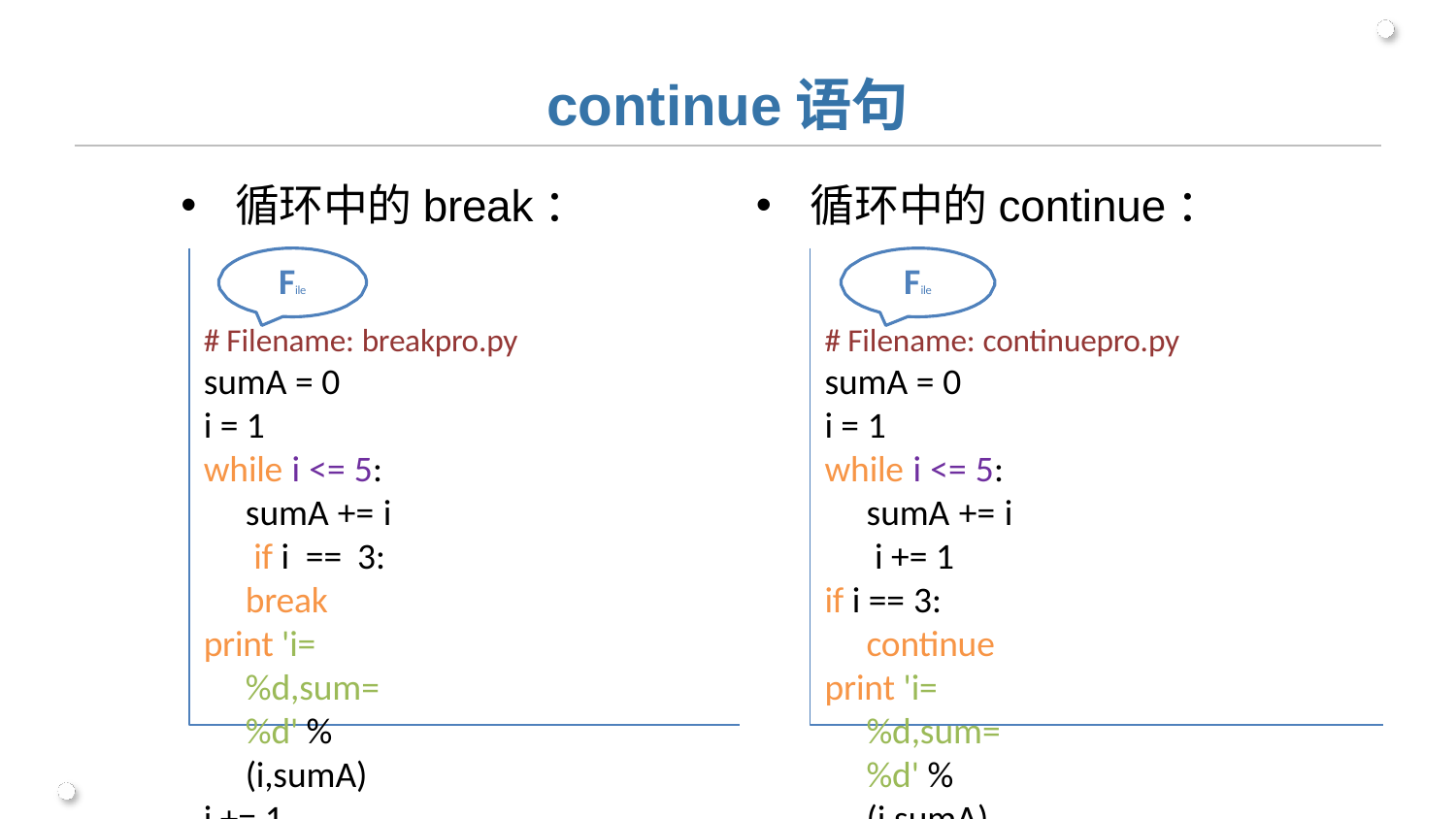

# continue语句
循环中的break：
File
# Filename: breakpro.py
sumA = 0
i = 1
while i <= 5:  sumA += i  if i  == 3:
break
print 'i=%d,sum=%d' % (i,sumA)
i += 1
循环中的continue：
File
# Filename: continuepro.py
sumA = 0
i = 1
while i <= 5:  sumA += i  i += 1
if i == 3:
continue
print 'i=%d,sum=%d' % (i,sumA)